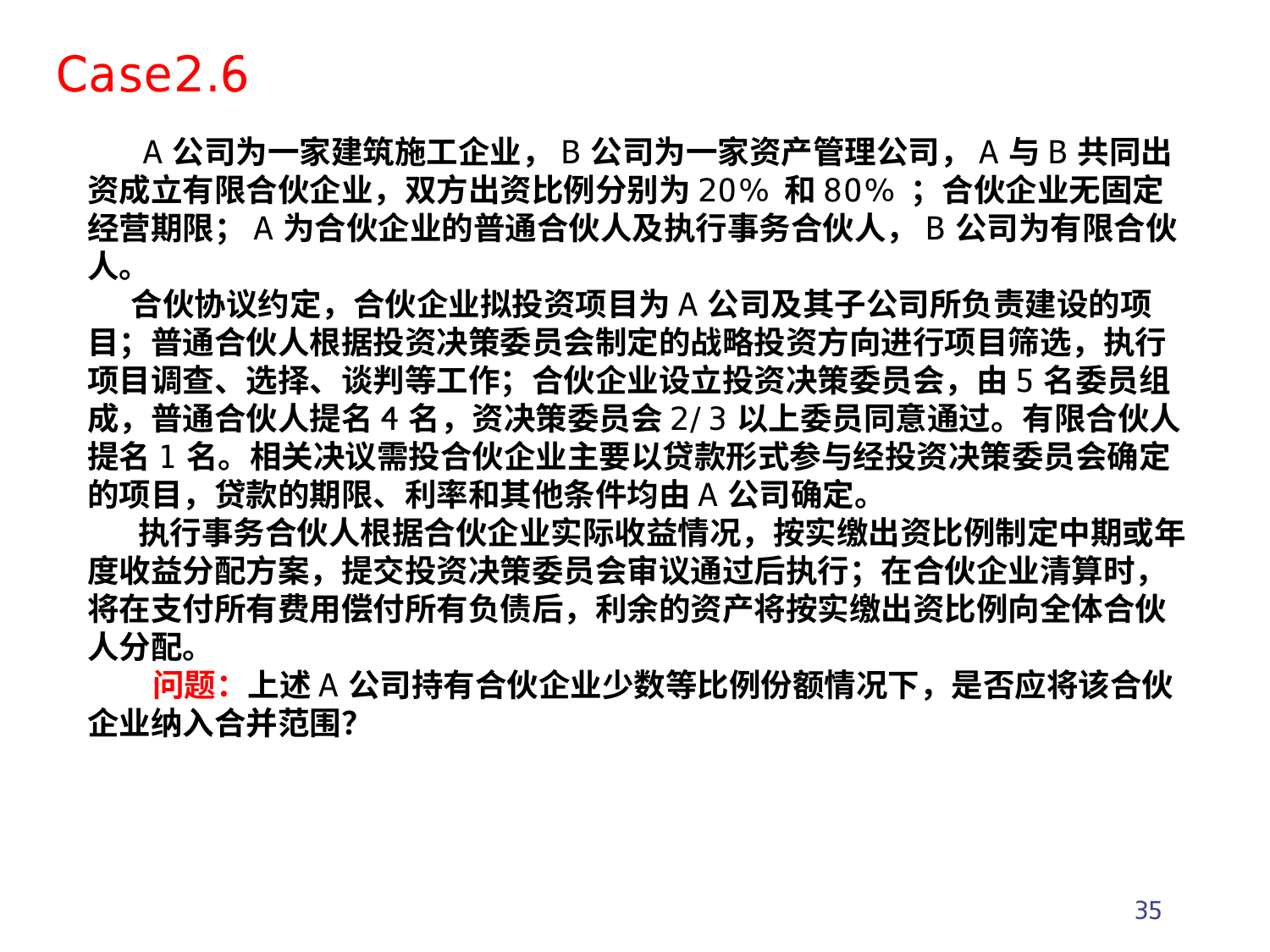

Case2.6
      A公司为一家建筑施工企业，B公司为一家资产管理公司，A与B共同出资成立有限合伙企业，双方出资比例分别为20%和80%；合伙企业无固定经营期限；A为合伙企业的普通合伙人及执行事务合伙人，B公司为有限合伙人。
     合伙协议约定，合伙企业拟投资项目为A公司及其子公司所负责建设的项目；普通合伙人根据投资决策委员会制定的战略投资方向进行项目筛选，执行项目调查、选择、谈判等工作；合伙企业设立投资决策委员会，由5名委员组成，普通合伙人提名4名，资决策委员会2/3以上委员同意通过。有限合伙人提名1名。相关决议需投合伙企业主要以贷款形式参与经投资决策委员会确定的项目，贷款的期限、利率和其他条件均由A公司确定。
      执行事务合伙人根据合伙企业实际收益情况，按实缴出资比例制定中期或年度收益分配方案，提交投资决策委员会审议通过后执行；在合伙企业清算时，将在支付所有费用偿付所有负债后，利余的资产将按实缴出资比例向全体合伙人分配。
        问题：上述A公司持有合伙企业少数等比例份额情况下，是否应将该合伙企业纳入合并范围？
35